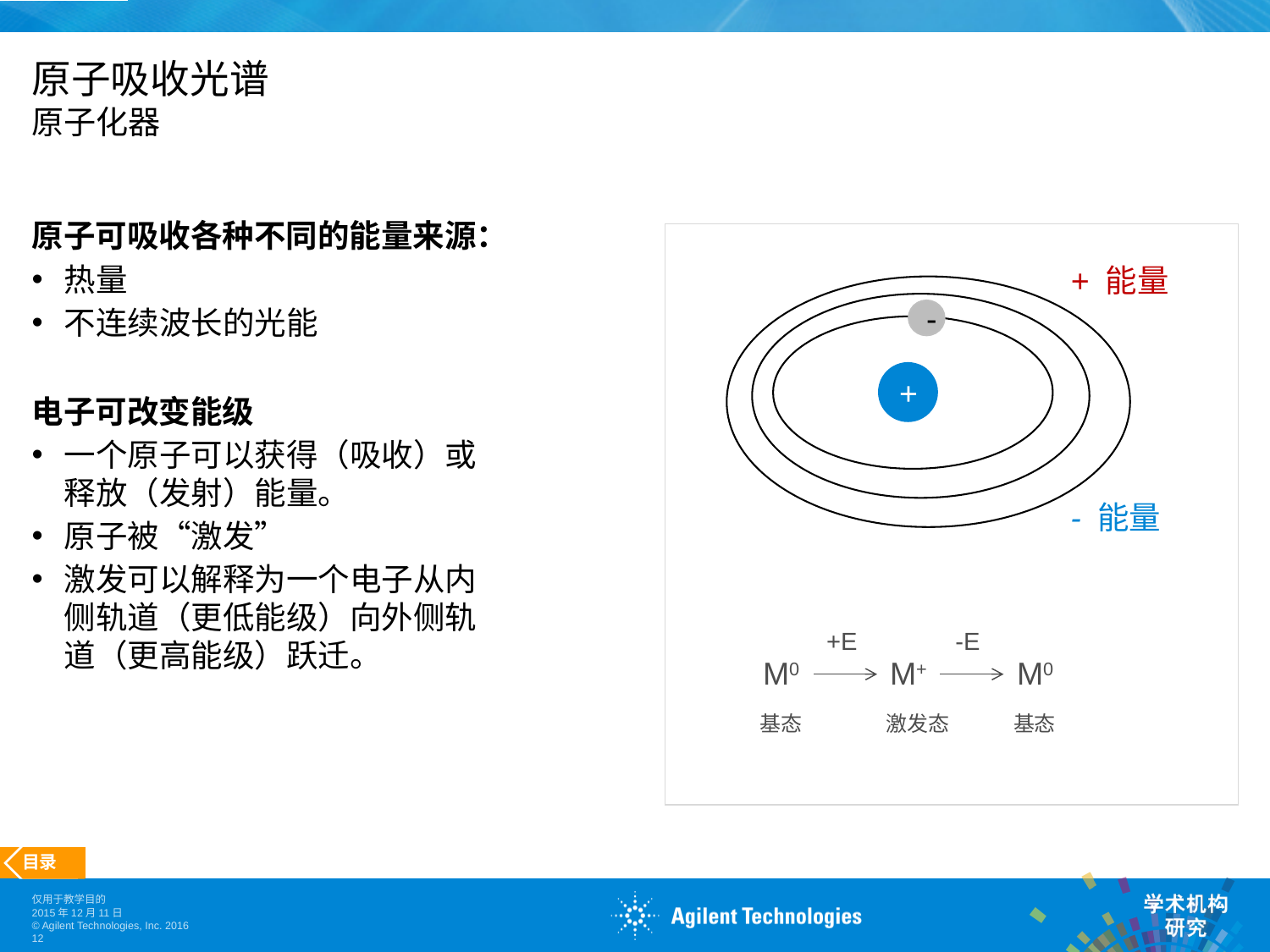

# 原子吸收光谱 原子化器
原子可吸收各种不同的能量来源：
热量
不连续波长的光能
电子可改变能级
一个原子可以获得（吸收）或释放（发射）能量。
原子被“激发”
激发可以解释为一个电子从内侧轨道（更低能级）向外侧轨道（更高能级）跃迁。

+ 能量

-

+
- 能量
+E
-E
M0 	M+	M0

基态
激发态
基态
目录